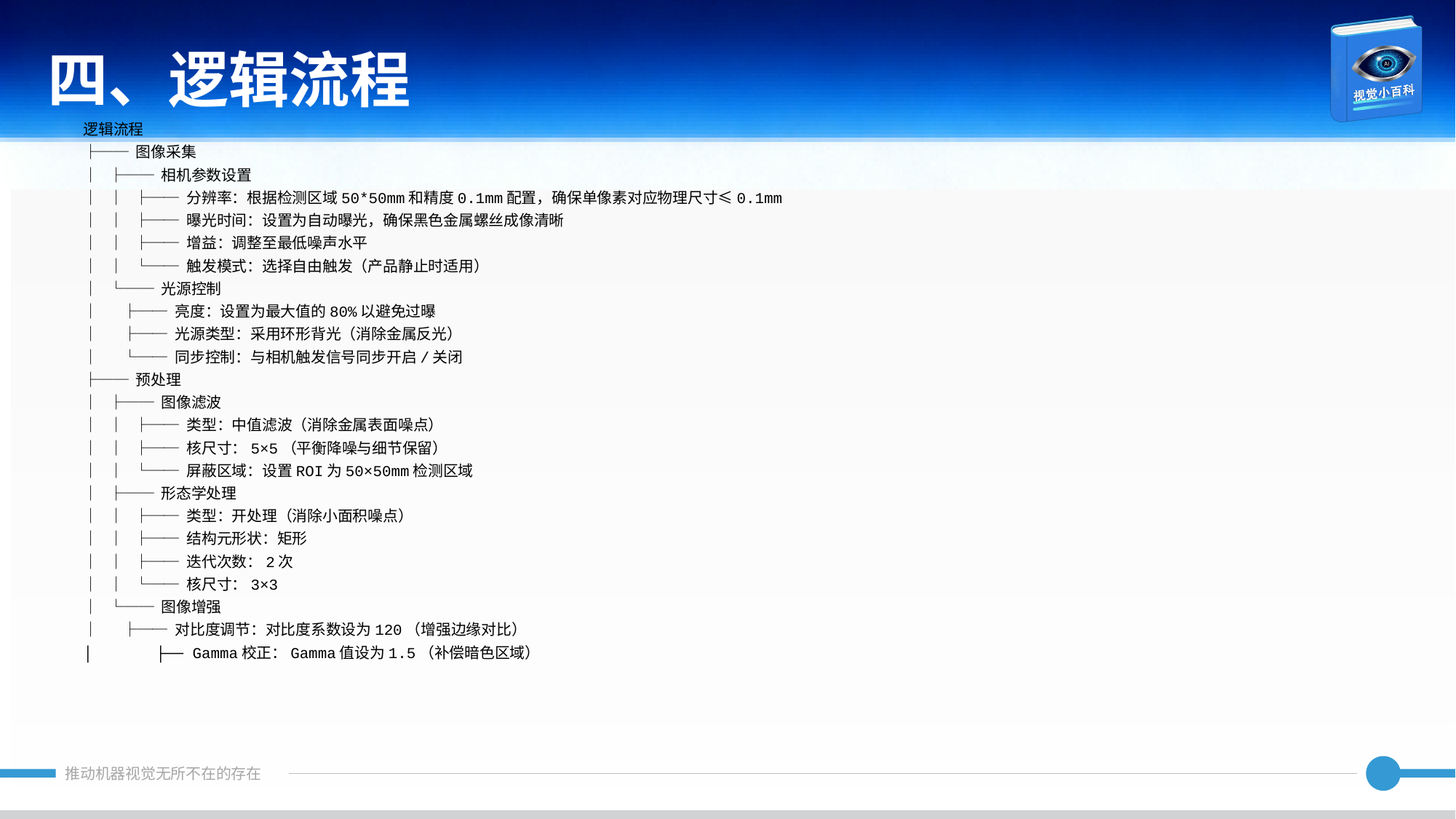

四、逻辑流程

逻辑流程
├── 图像采集
│   ├── 相机参数设置
│   │   ├── 分辨率：根据检测区域50*50mm和精度0.1mm配置，确保单像素对应物理尺寸≤0.1mm
│   │   ├── 曝光时间：设置为自动曝光，确保黑色金属螺丝成像清晰
│   │   ├── 增益：调整至最低噪声水平
│   │   └── 触发模式：选择自由触发（产品静止时适用）
│   └── 光源控制
│       ├── 亮度：设置为最大值的80%以避免过曝
│       ├── 光源类型：采用环形背光（消除金属反光）
│       └── 同步控制：与相机触发信号同步开启/关闭
├── 预处理
│   ├── 图像滤波
│   │   ├── 类型：中值滤波（消除金属表面噪点）
│   │   ├── 核尺寸：5×5（平衡降噪与细节保留）
│   │   └── 屏蔽区域：设置ROI为50×50mm检测区域
│   ├── 形态学处理
│   │   ├── 类型：开处理（消除小面积噪点）
│   │   ├── 结构元形状：矩形
│   │   ├── 迭代次数：2次
│   │   └── 核尺寸：3×3
│   └── 图像增强
│       ├── 对比度调节：对比度系数设为120（增强边缘对比）
│       ├── Gamma校正：Gamma值设为1.5（补偿暗色区域）
8